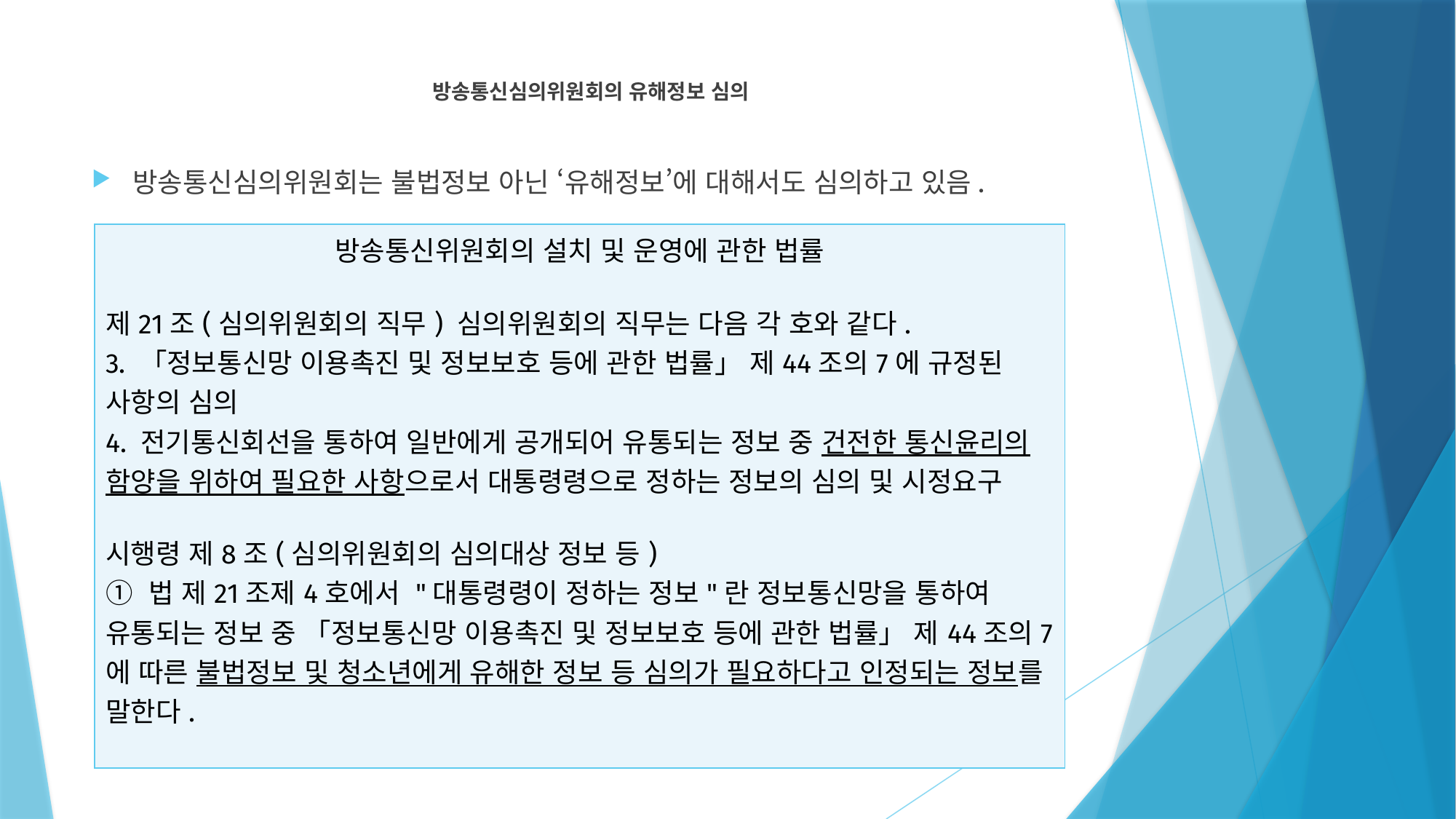

# 방송통신심의위원회의 유해정보 심의
방송통신심의위원회는 불법정보 아닌 ‘유해정보’에 대해서도 심의하고 있음.

| 방송통신위원회의 설치 및 운영에 관한 법률 제21조(심의위원회의 직무) 심의위원회의 직무는 다음 각 호와 같다. 3. 「정보통신망 이용촉진 및 정보보호 등에 관한 법률」 제44조의7에 규정된 사항의 심의 4. 전기통신회선을 통하여 일반에게 공개되어 유통되는 정보 중 건전한 통신윤리의 함양을 위하여 필요한 사항으로서 대통령령으로 정하는 정보의 심의 및 시정요구 시행령 제8조(심의위원회의 심의대상 정보 등) ① 법 제21조제4호에서 "대통령령이 정하는 정보"란 정보통신망을 통하여 유통되는 정보 중 「정보통신망 이용촉진 및 정보보호 등에 관한 법률」 제44조의7에 따른 불법정보 및 청소년에게 유해한 정보 등 심의가 필요하다고 인정되는 정보를 말한다. |
| --- |